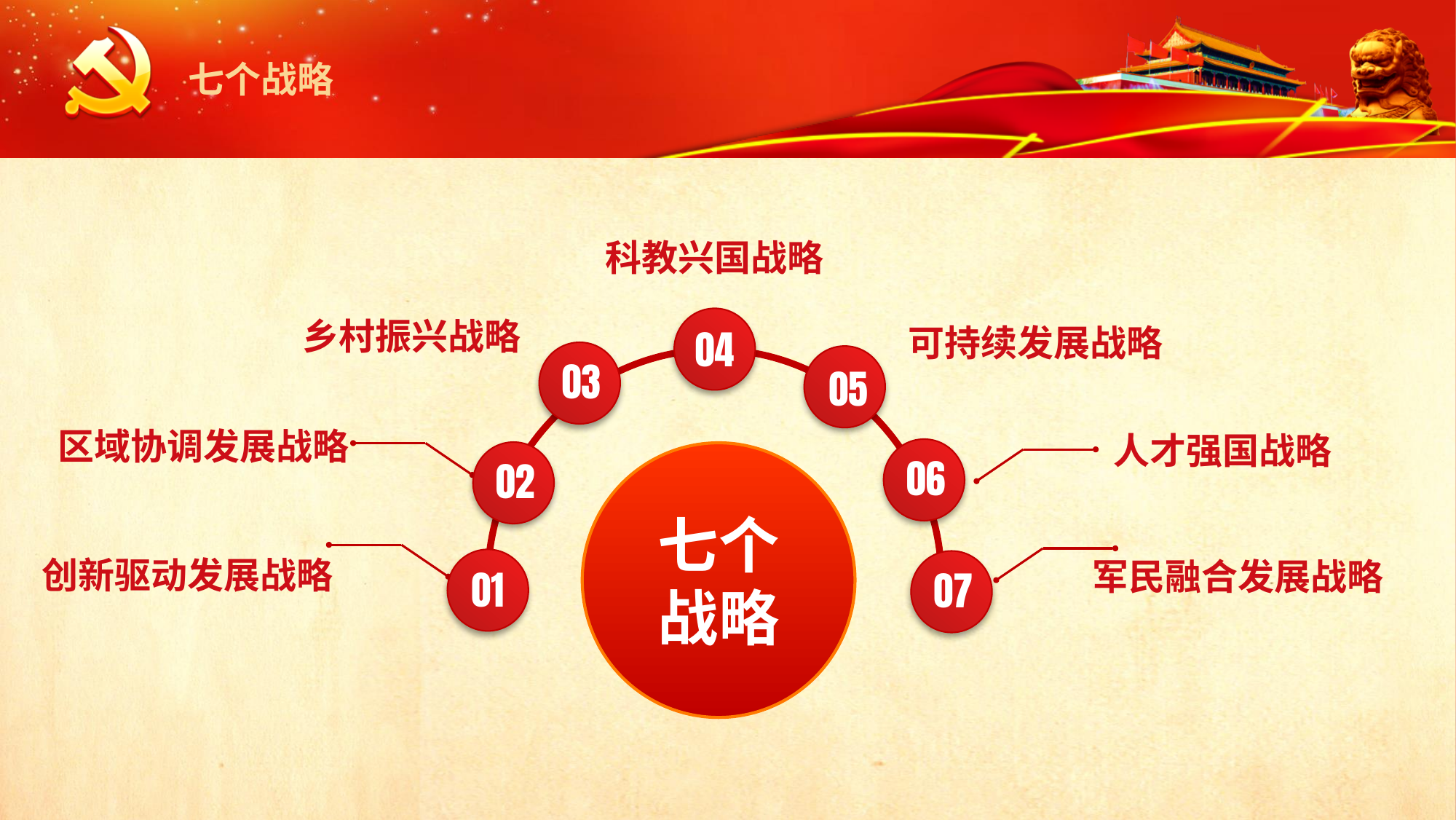

七个战略
科教兴国战略

乡村振兴战略

04
可持续发展战略

03

05
区域协调发展战略
人才强国战略

06

02

七个战略
创新驱动发展战略

01

07
军民融合发展战略